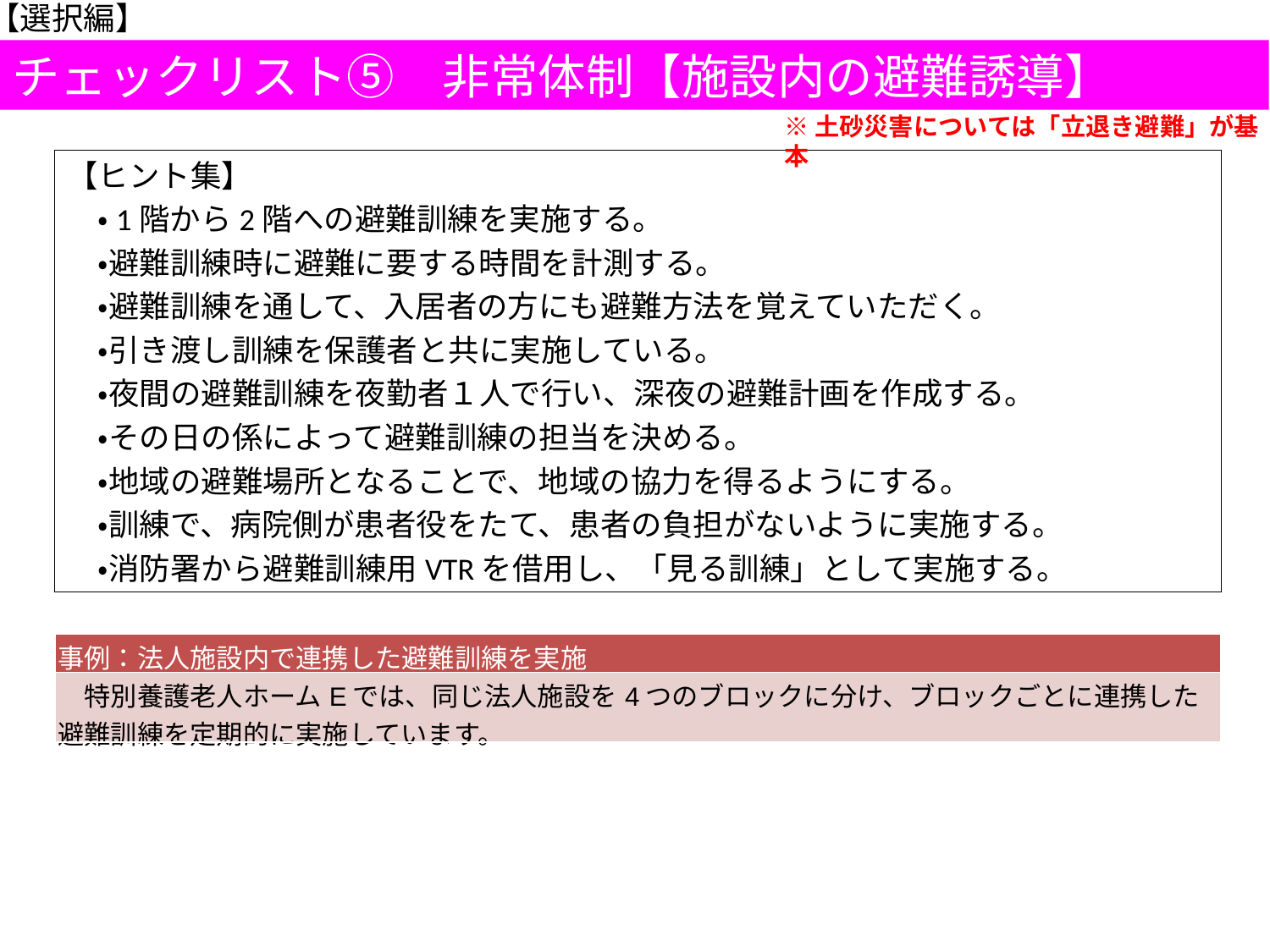

【選択編】
チェックリスト⑤　非常体制【施設内の避難誘導】
※土砂災害については「立退き避難」が基本
【ヒント集】
　・1階から2階への避難訓練を実施する。
　・避難訓練時に避難に要する時間を計測する。
　・避難訓練を通して、入居者の方にも避難方法を覚えていただく。
　・引き渡し訓練を保護者と共に実施している。
　・夜間の避難訓練を夜勤者１人で行い、深夜の避難計画を作成する。
　・その日の係によって避難訓練の担当を決める。
　・地域の避難場所となることで、地域の協力を得るようにする。
　・訓練で、病院側が患者役をたて、患者の負担がないように実施する。
　・消防署から避難訓練用VTRを借用し、「見る訓練」として実施する。
| 事例：法人施設内で連携した避難訓練を実施 |
| --- |
| 特別養護老人ホームEでは、同じ法人施設を4つのブロックに分け、ブロックごとに連携した避難訓練を定期的に実施しています。 |